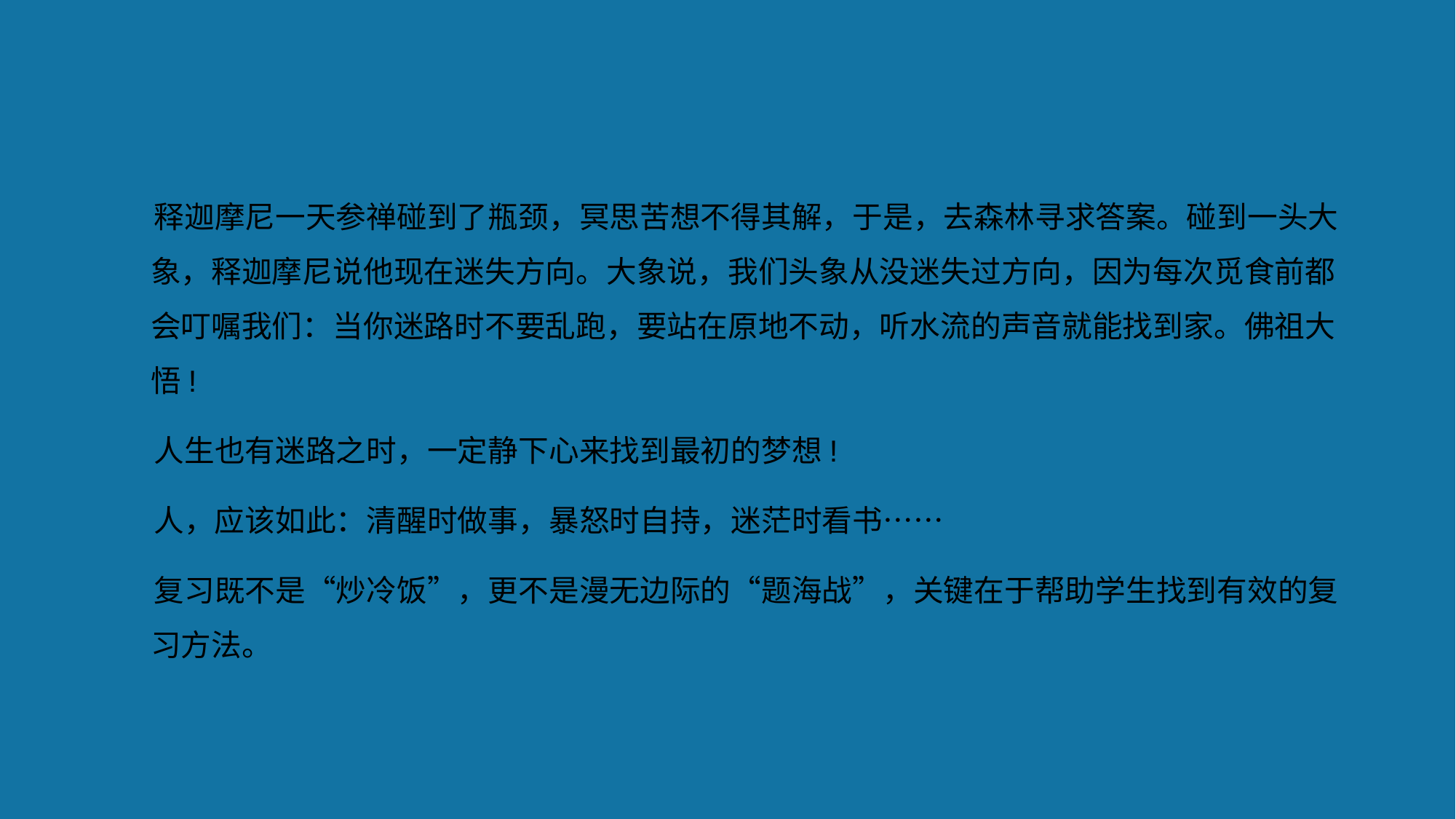

敢问路在何方？路在脚下。
释迦摩尼一天参禅碰到了瓶颈，冥思苦想不得其解，于是，去森林寻求答案。碰到一头大象，释迦摩尼说他现在迷失方向。大象说，我们头象从没迷失过方向，因为每次觅食前都会叮嘱我们：当你迷路时不要乱跑，要站在原地不动，听水流的声音就能找到家。佛祖大悟!
人生也有迷路之时，一定静下心来找到最初的梦想!
人，应该如此：清醒时做事，暴怒时自持，迷茫时看书……
复习既不是“炒冷饭”，更不是漫无边际的“题海战”，关键在于帮助学生找到有效的复习方法。